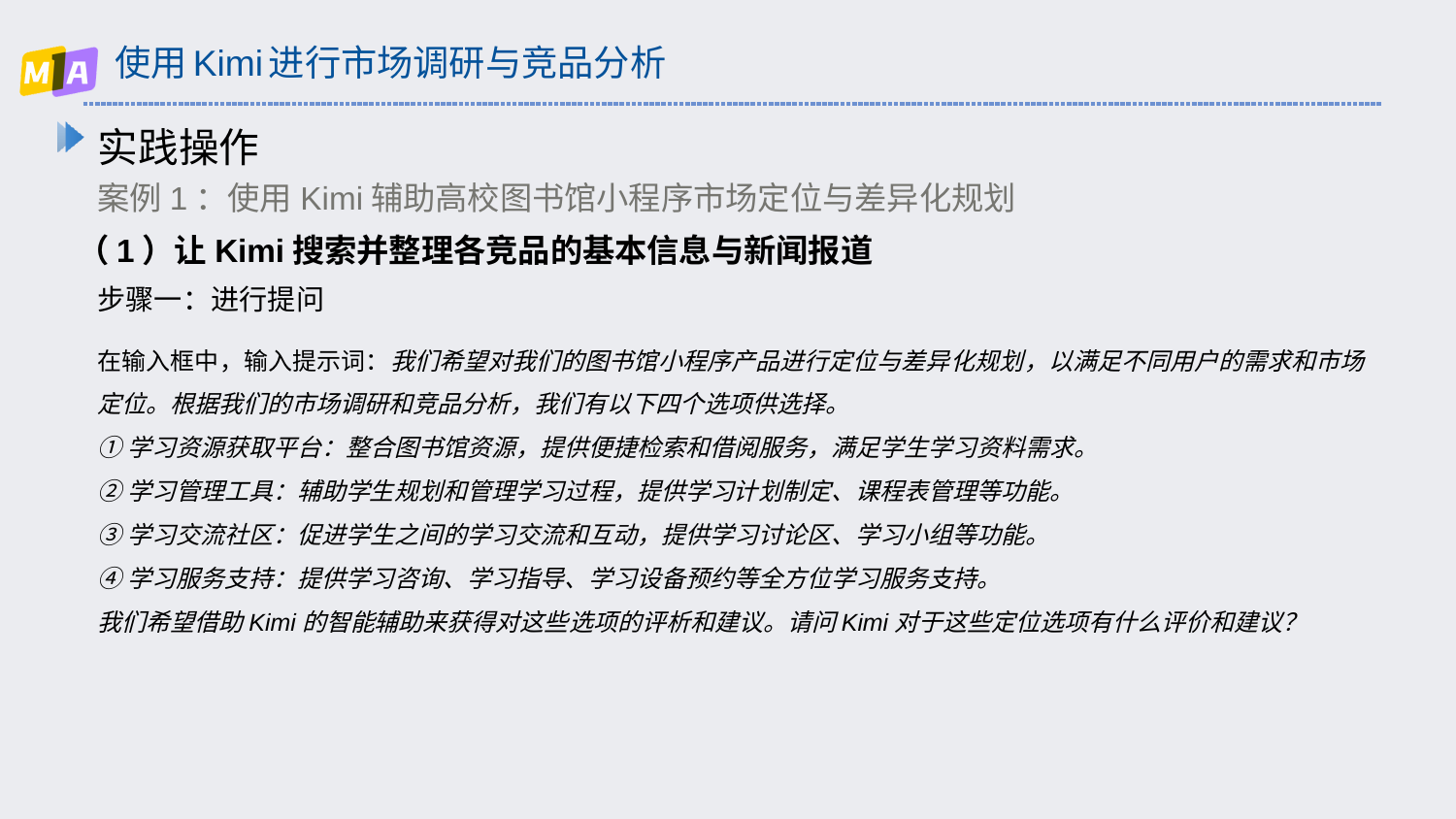

# 使用Kimi进行市场调研与竞品分析
实践操作
案例1：使用Kimi辅助高校图书馆小程序市场定位与差异化规划
（1）让Kimi搜索并整理各竞品的基本信息与新闻报道
步骤一：进行提问
在输入框中，输入提示词：我们希望对我们的图书馆小程序产品进行定位与差异化规划，以满足不同用户的需求和市场定位。根据我们的市场调研和竞品分析，我们有以下四个选项供选择。
①学习资源获取平台：整合图书馆资源，提供便捷检索和借阅服务，满足学生学习资料需求。
②学习管理工具：辅助学生规划和管理学习过程，提供学习计划制定、课程表管理等功能。
③学习交流社区：促进学生之间的学习交流和互动，提供学习讨论区、学习小组等功能。
④学习服务支持：提供学习咨询、学习指导、学习设备预约等全方位学习服务支持。
我们希望借助Kimi的智能辅助来获得对这些选项的评析和建议。请问Kimi对于这些定位选项有什么评价和建议？